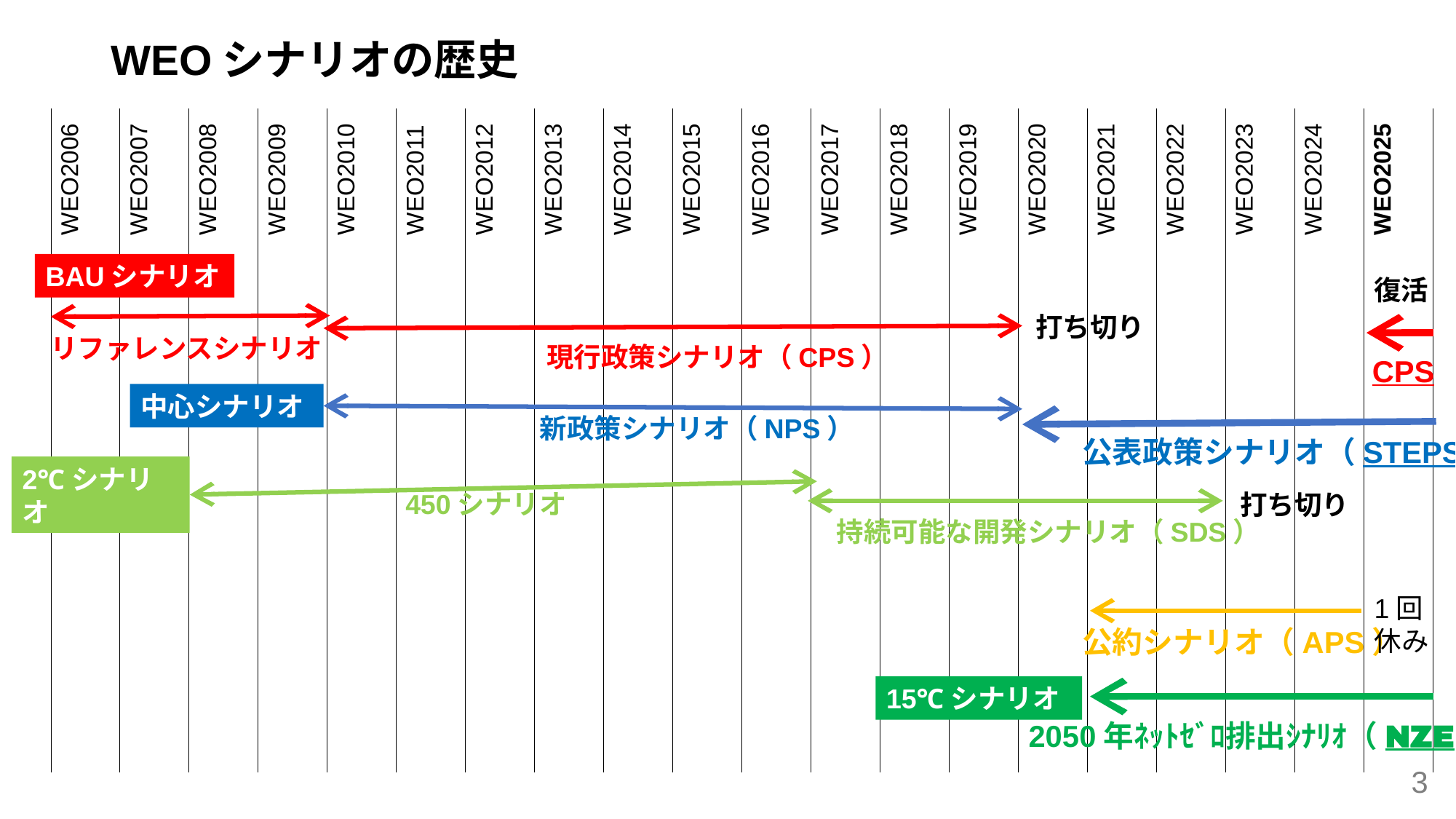

# WEOシナリオの歴史
| WEO2006 | WEO2007 | WEO2008 | WEO2009 | WEO2010 | WEO2011 | WEO2012 | WEO2013 | WEO2014 | WEO2015 | WEO2016 | WEO2017 | WEO2018 | WEO2019 | WEO2020 | WEO2021 | WEO2022 | WEO2023 | WEO2024 | WEO2025 |
| --- | --- | --- | --- | --- | --- | --- | --- | --- | --- | --- | --- | --- | --- | --- | --- | --- | --- | --- | --- |
|  |  |  |  |  |  |  |  |  |  |  |  |  |  |  |  |  |  |  |  |
BAUシナリオ
復活
打ち切り
リファレンスシナリオ
現行政策シナリオ（CPS）
CPS
中心シナリオ
新政策シナリオ（NPS）
公表政策シナリオ（STEPS）
2℃シナリオ
450シナリオ
打ち切り
持続可能な開発シナリオ（SDS）
1回
休み
公約シナリオ（APS）
15℃シナリオ
2050年ﾈｯﾄｾﾞﾛ排出ｼﾅﾘｵ（NZE）
3